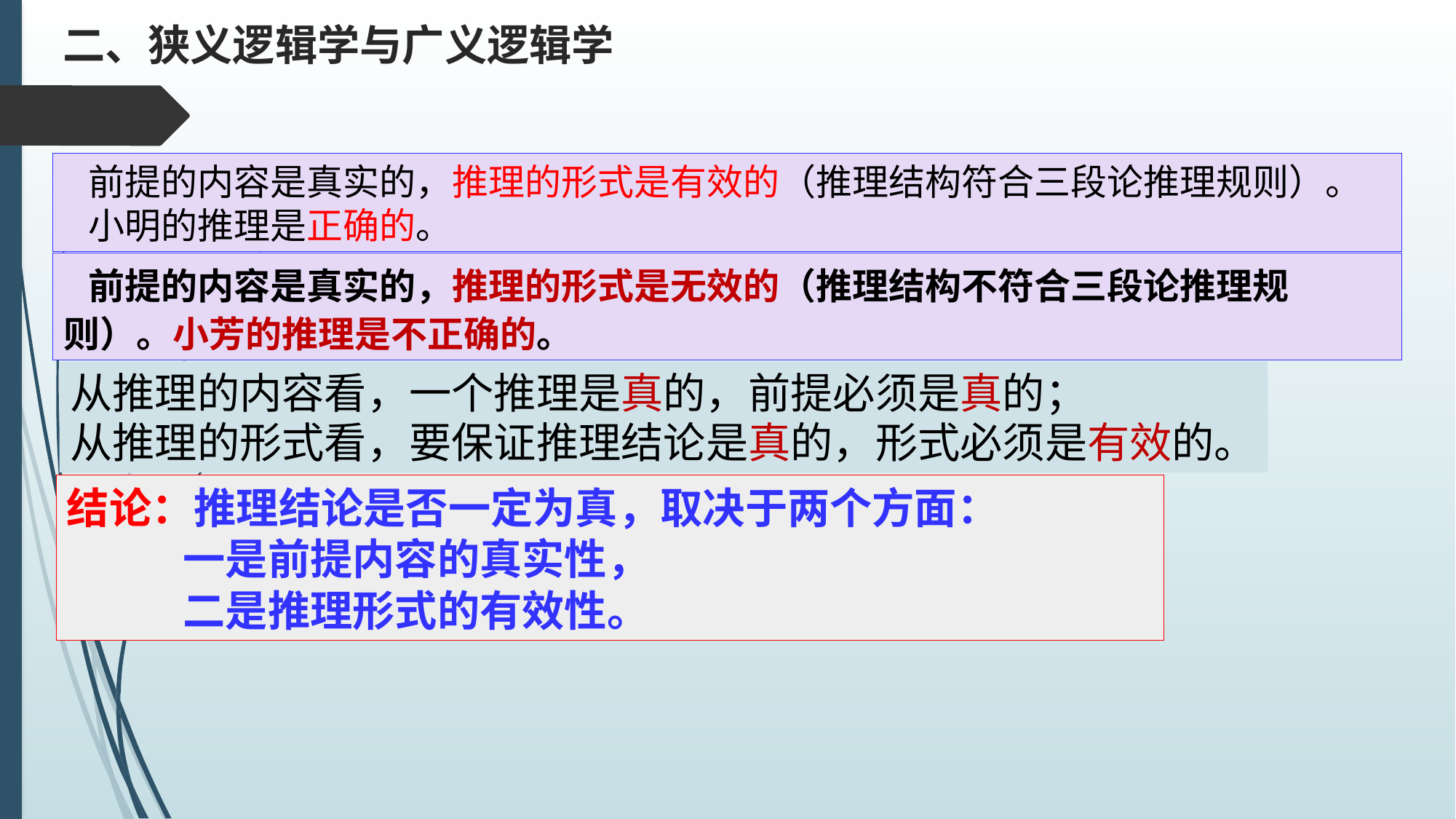

二、狭义逻辑学与广义逻辑学
  前提的内容是真实的，推理的形式是有效的（推理结构符合三段论推理规则）。
  小明的推理是正确的。
  前提的内容是真实的，推理的形式是无效的（推理结构不符合三段论推理规则）。小芳的推理是不正确的。
从推理的内容看，一个推理是真的，前提必须是真的；
从推理的形式看，要保证推理结论是真的，形式必须是有效的。
结论：推理结论是否一定为真，取决于两个方面：
           一是前提内容的真实性，
           二是推理形式的有效性。